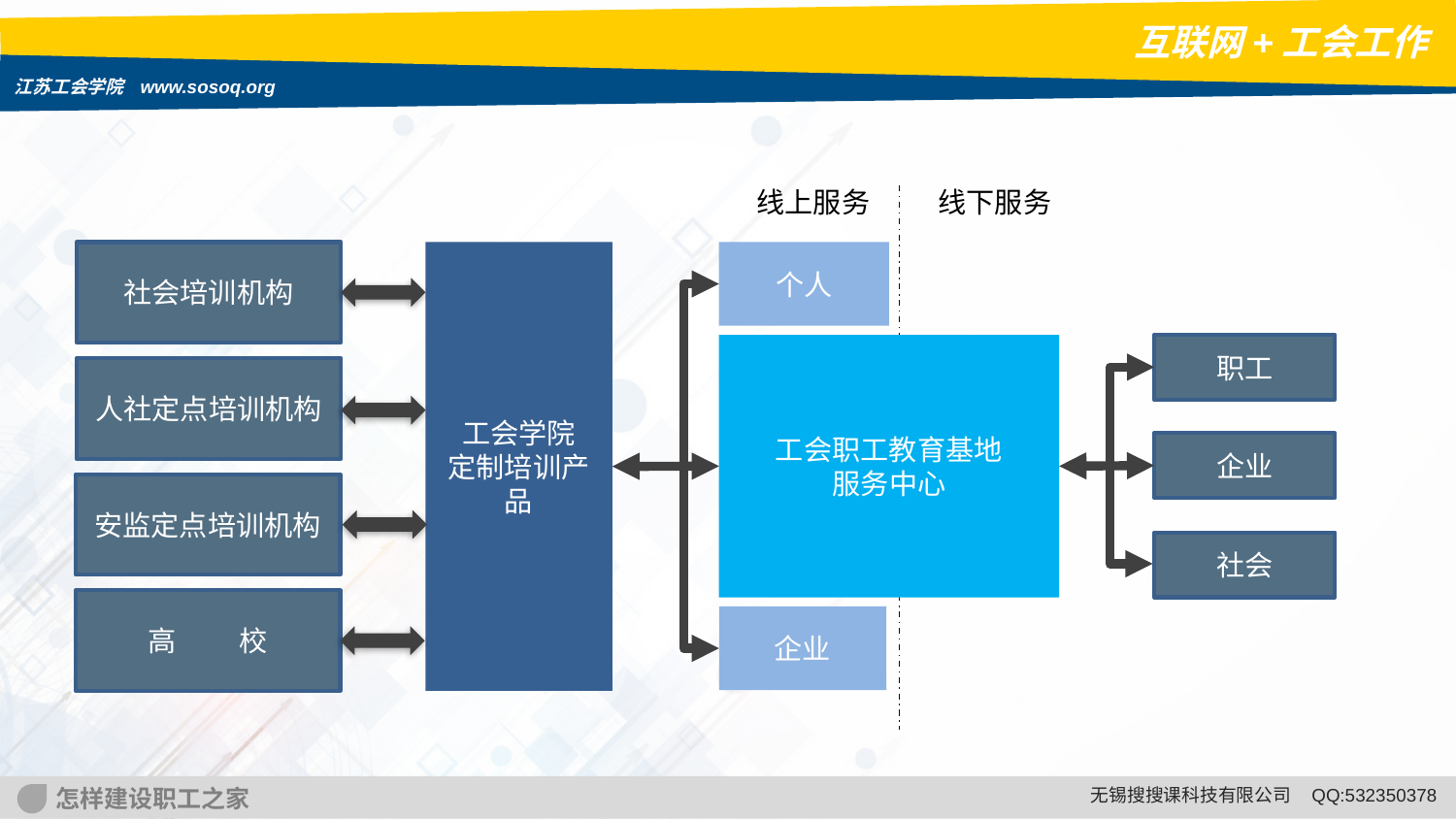

线下服务
线上服务
社会培训机构
工会学院
定制培训产品
个人
工会职工教育基地
服务中心
企业

职工
人社定点培训机构
企业
安监定点培训机构
社会
高          校
怎样建设职工之家